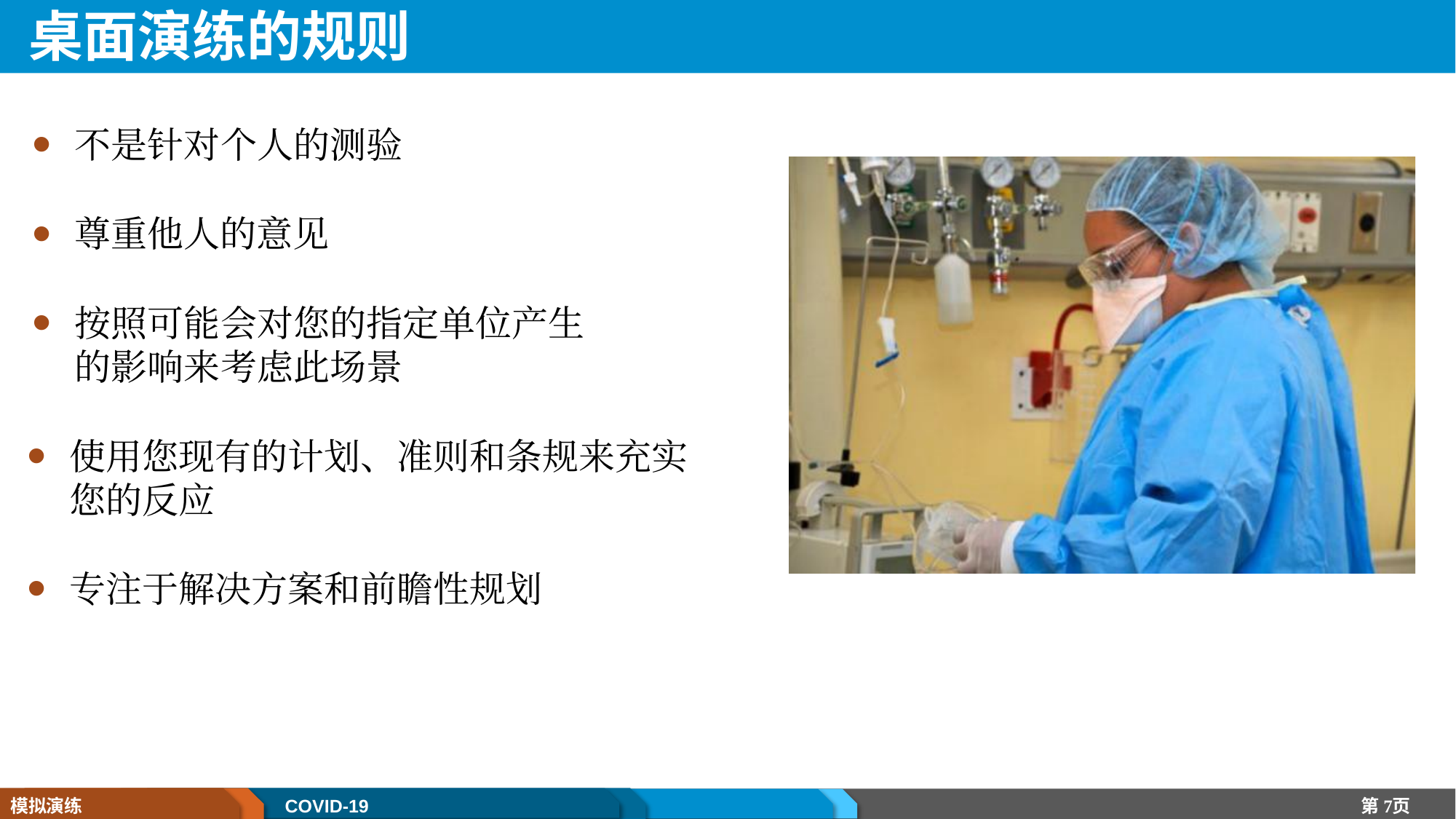

# 桌面演练的规则
不是针对个人的测验
尊重他人的意见
按照可能会对您的指定单位产生的影响来考虑此场景
使用您现有的计划、准则和条规来充实您的反应
专注于解决方案和前瞻性规划

模拟演练
COVID-19
第7页